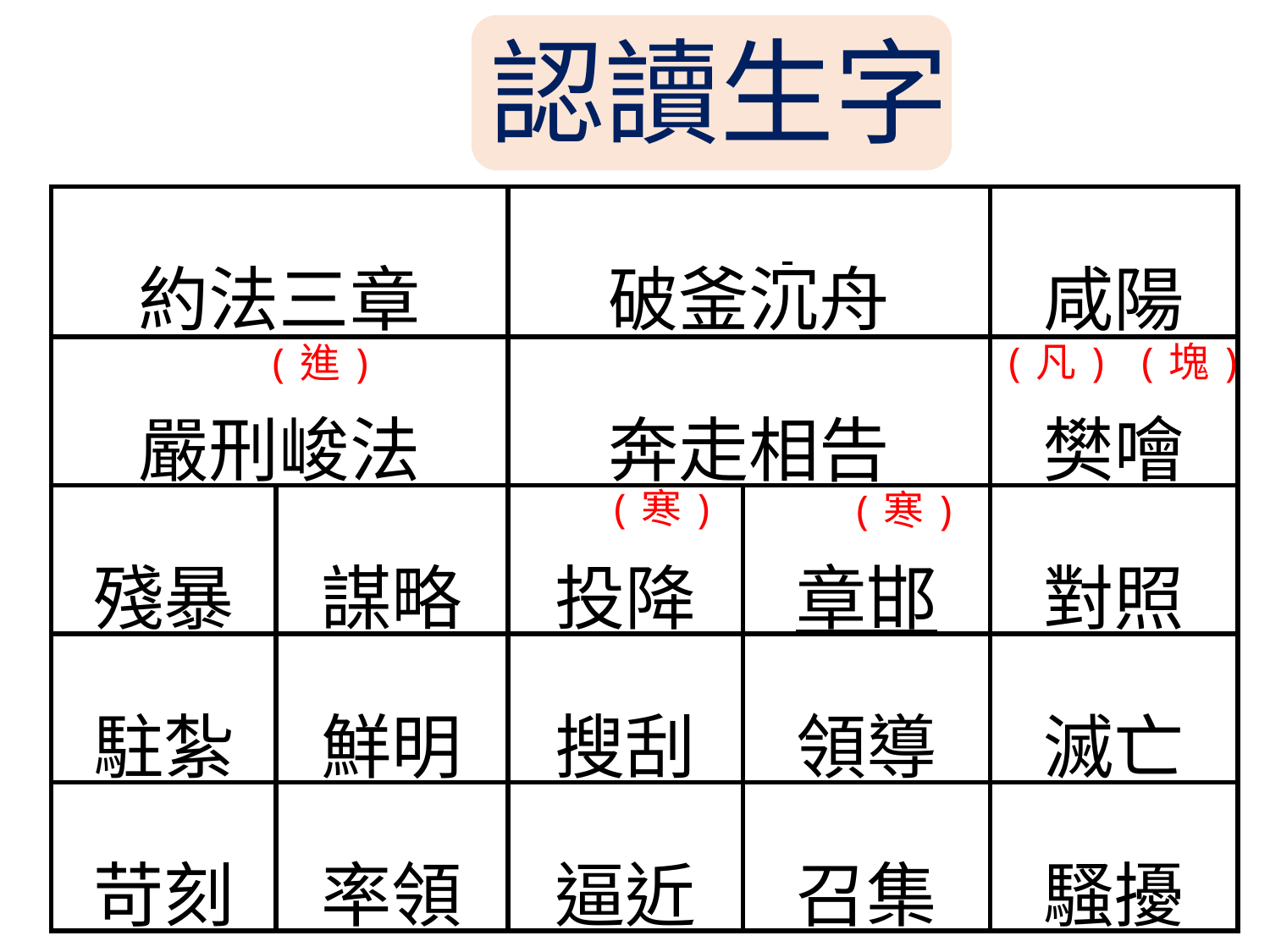

認讀生字

| 約法三章 |  | 破釜沉舟 |  | 咸陽 |
| --- | --- | --- | --- | --- |
| 嚴刑峻法 |  | 奔走相告 |  | 樊噲 |
| 殘暴 | 謀略 | 投降 | 章邯 | 對照 |
| 駐紮 | 鮮明 | 搜刮 | 領導 | 滅亡 |
| 苛刻 | 率領 | 逼近 | 召集 | 騷擾 |
(凡) (塊)
(進)
(寒)
(寒)